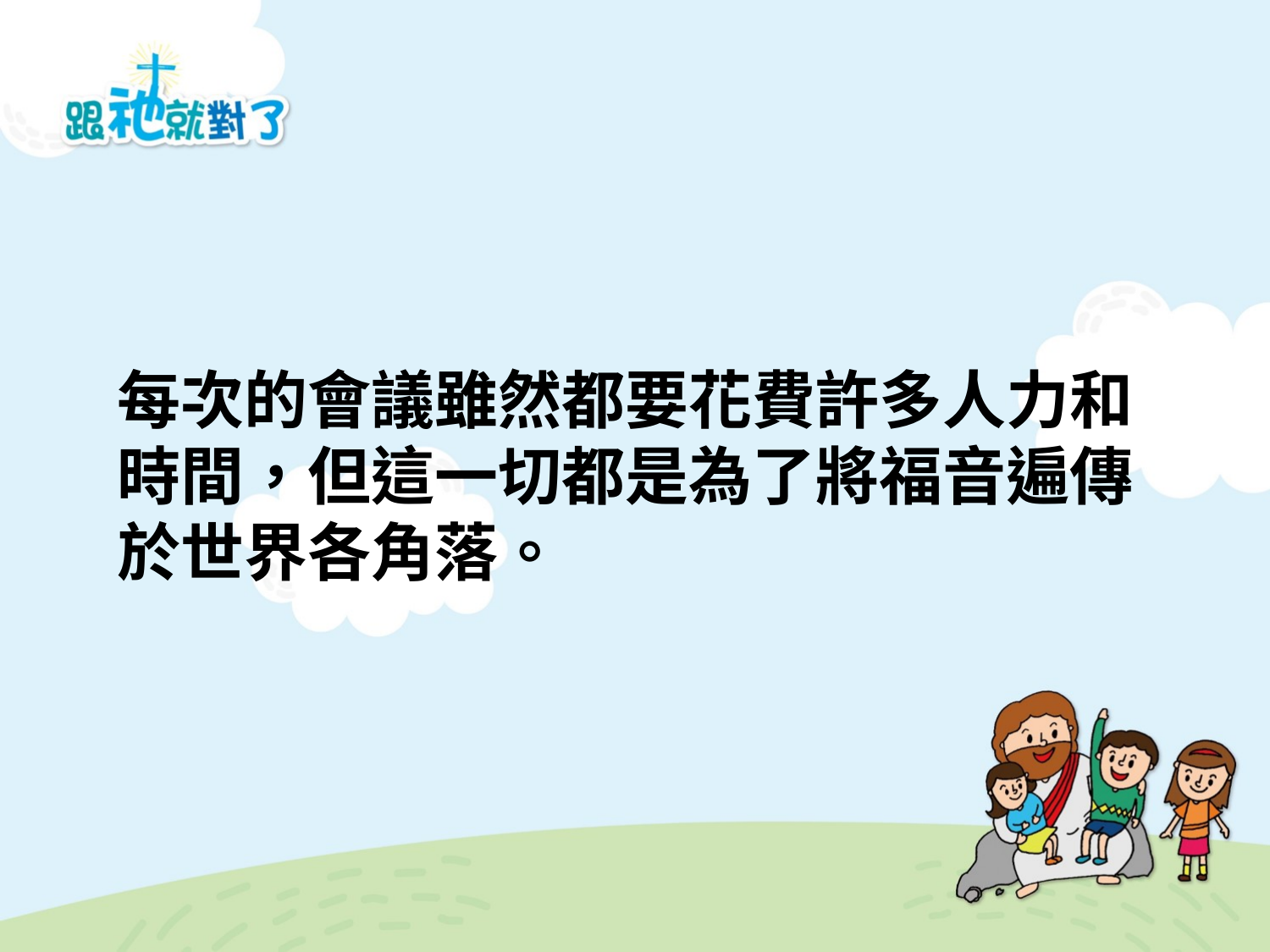

每次的會議雖然都要花費許多人力和時間，但這一切都是為了將福音遍傳於世界各角落。